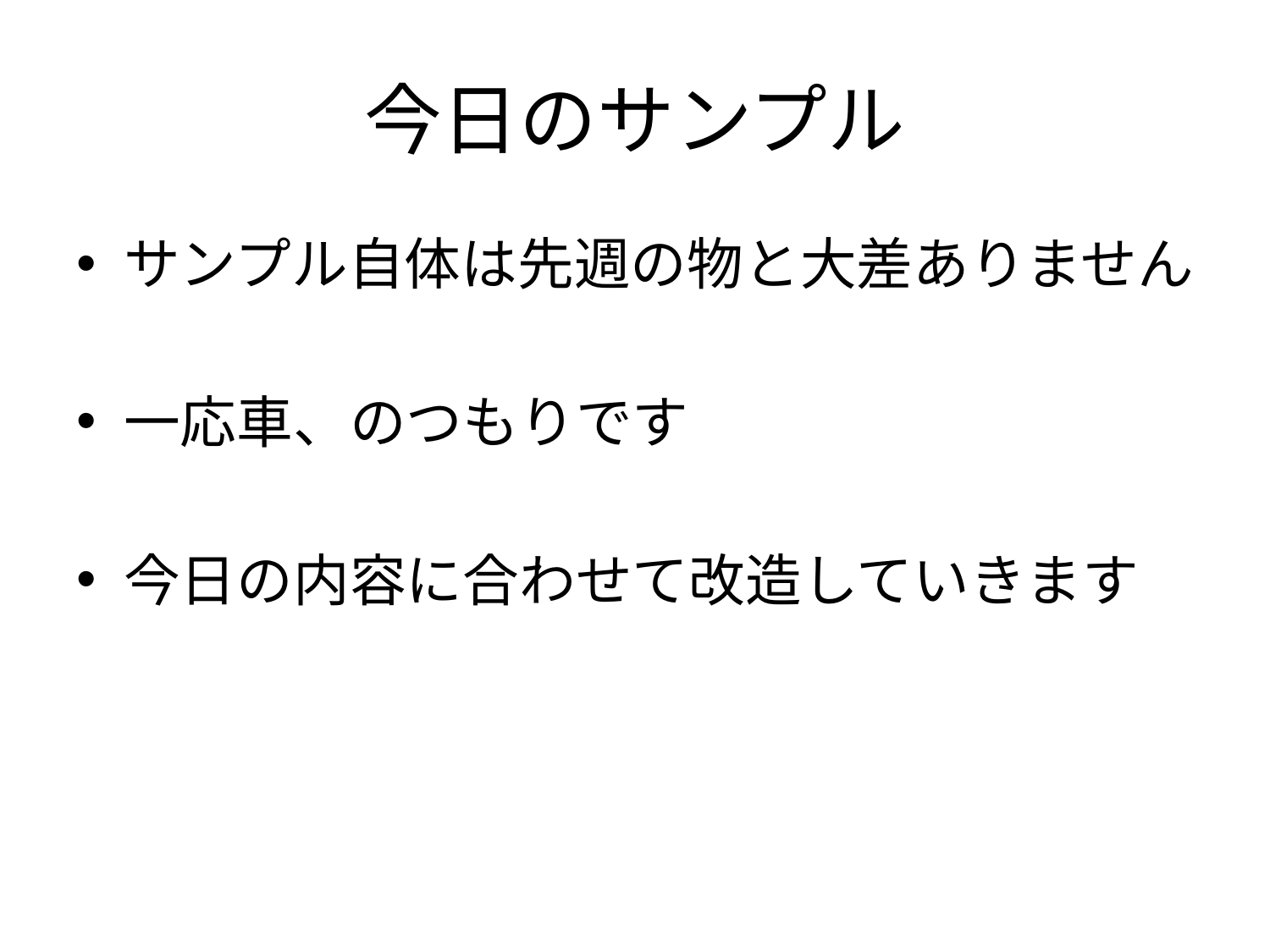

# 今日のサンプル
サンプル自体は先週の物と大差ありません

一応車、のつもりです

今日の内容に合わせて改造していきます